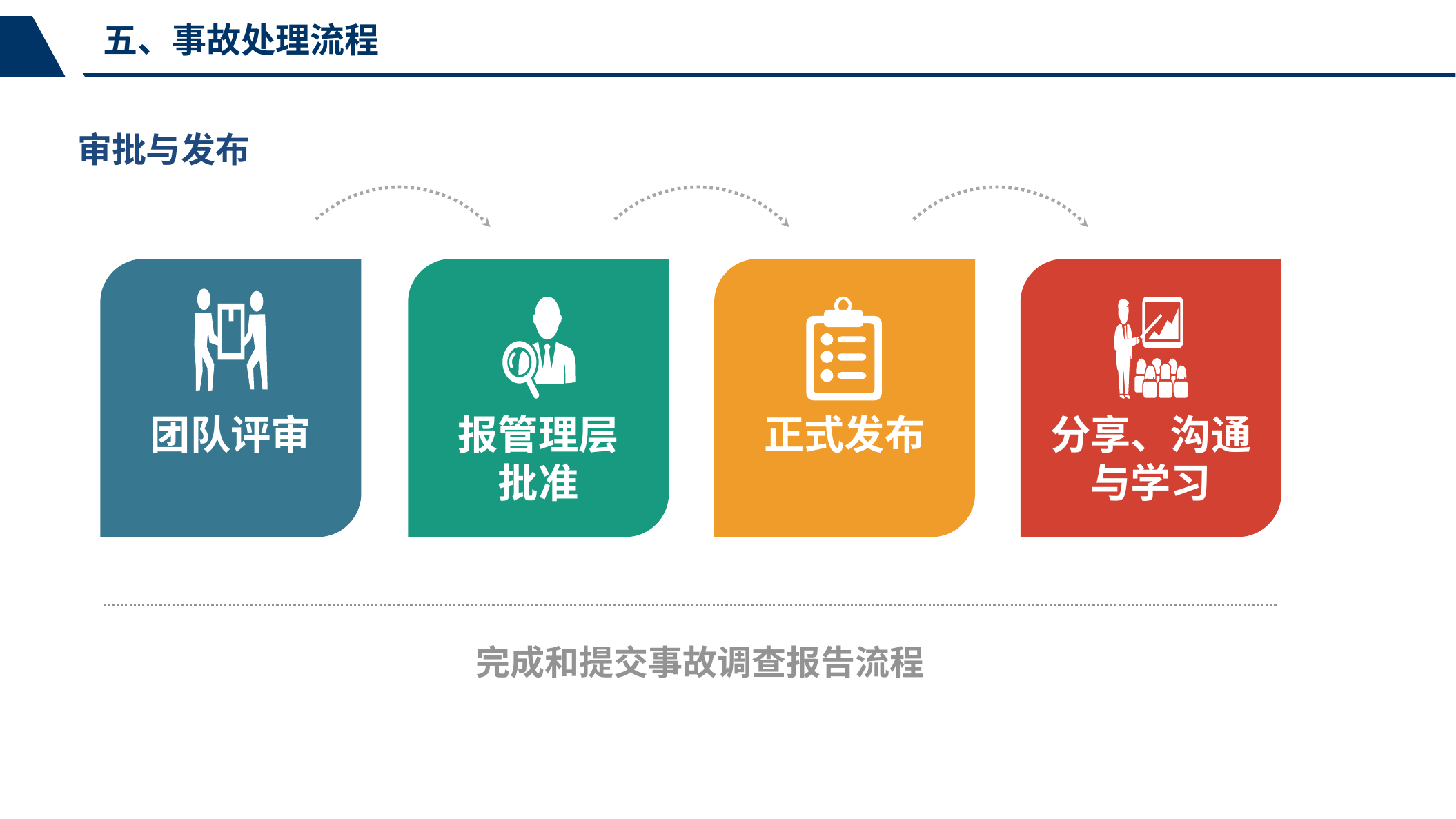

五、事故处理流程

审批与发布

团队评审
报管理层
批准
正式发布
分享、沟通与学习
完成和提交事故调查报告流程